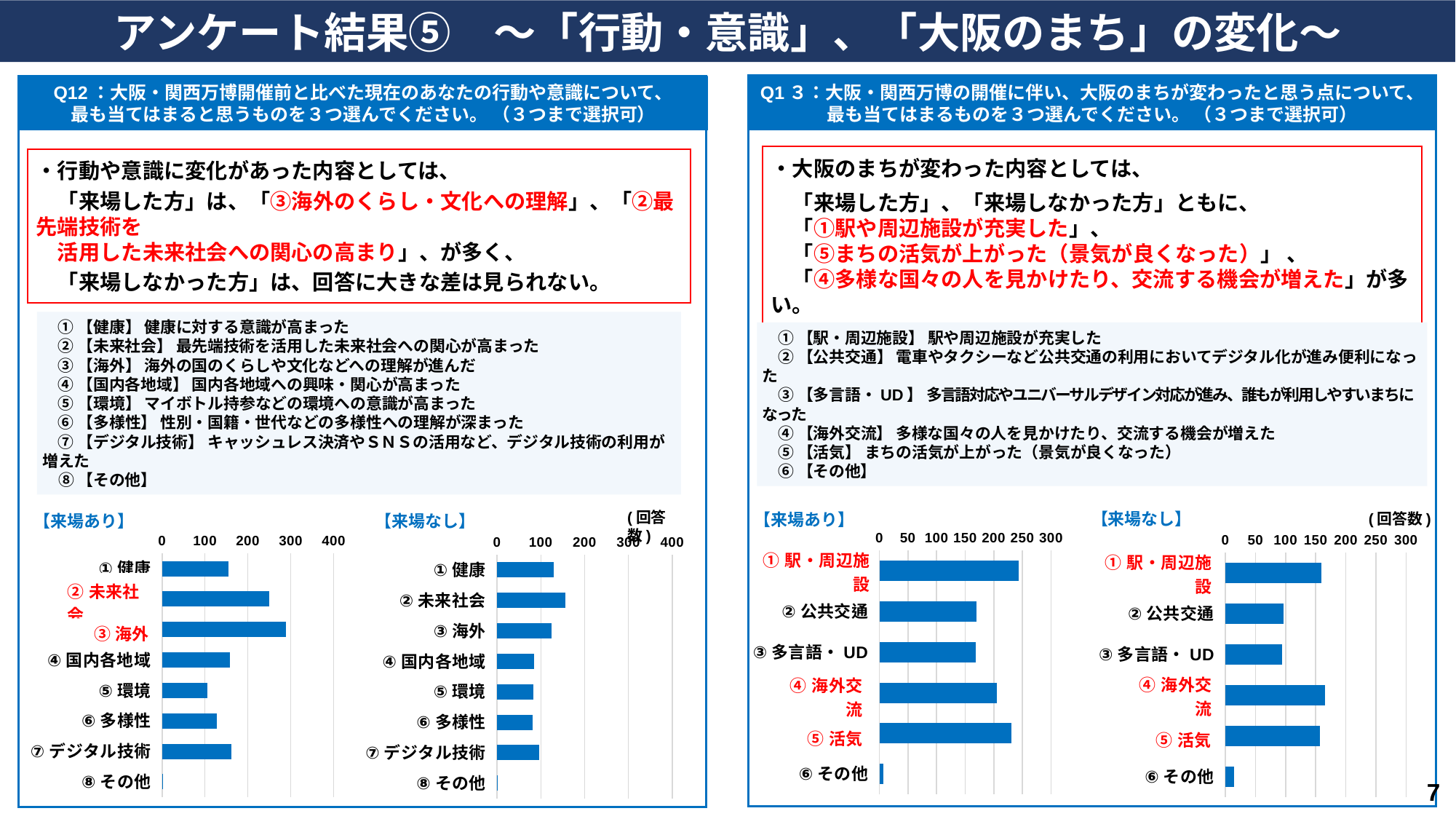

アンケート結果⑤　～「行動・意識」、「大阪のまち」の変化～

Q1３：大阪・関西万博の開催に伴い、大阪のまちが変わったと思う点について、最も当てはまるものを３つ選んでください。 （３つまで選択可）
Q12：大阪・関西万博開催前と比べた現在のあなたの行動や意識について、
最も当てはまると思うものを３つ選んでください。 （３つまで選択可）

・大阪のまちが変わった内容としては、
　「来場した方」、「来場しなかった方」ともに、
　「①駅や周辺施設が充実した」、
　「⑤まちの活気が上がった（景気が良くなった）」 、
　「④多様な国々の人を見かけたり、交流する機会が増えた」が多い。
・行動や意識に変化があった内容としては、
　「来場した方」は、「③海外のくらし・文化への理解」、「②最先端技術を
　活用した未来社会への関心の高まり」、が多く、
　「来場しなかった方」は、回答に大きな差は見られない。
　① 【健康】 健康に対する意識が高まった
　② 【未来社会】 最先端技術を活用した未来社会への関心が高まった
　③ 【海外】 海外の国のくらしや文化などへの理解が進んだ
　④ 【国内各地域】 国内各地域への興味・関心が高まった
　⑤ 【環境】 マイボトル持参などの環境への意識が高まった
　⑥ 【多様性】 性別・国籍・世代などの多様性への理解が深まった
　⑦ 【デジタル技術】 キャッシュレス決済やＳＮＳの活用など、デジタル技術の利用が増えた
　⑧ 【その他】
　① 【駅・周辺施設】 駅や周辺施設が充実した
　② 【公共交通】 電車やタクシーなど公共交通の利用においてデジタル化が進み便利になった
　③ 【多言語・UD】 多言語対応やユニバーサルデザイン対応が進み、誰もが利用しやすいまちになった
　④ 【海外交流】 多様な国々の人を見かけたり、交流する機会が増えた
　⑤ 【活気】 まちの活気が上がった（景気が良くなった）
　⑥ 【その他】
(回答数)
【来場なし】
(回答数)
【来場あり】
【来場あり】
【来場なし】

### Chart

| Category |  |
|---|---|
| ①施設 | 244.0 |
| ②公共交通 | 170.0 |
| ③多言語・UD | 168.0 |
| ④海外交流 | 206.0 |
| ⑤活気 | 231.0 |
| ⑥その他 | 7.0 |

### Chart

| Category |  |
|---|---|
| ①健康 | 130.0 |
| ②未来社会 | 156.0 |
| ③海外 | 125.0 |
| ④国内各地域 | 85.0 |
| ⑤環境 | 83.0 |
| ⑥多様性 | 82.0 |
| ⑦デジタル技術 | 97.0 |
| ⑧その他 | 2.0 |

### Chart

| Category |  |
|---|---|
| ①施設 | 159.0 |
| ②公共交通 | 97.0 |
| ③多言語・UD | 94.0 |
| ④海外交流 | 166.0 |
| ⑤活気 | 157.0 |
| ⑥その他 | 14.0 |

### Chart

| Category |  |
|---|---|
| ①健康 | 154.0 |
| ②未来社会 | 249.0 |
| ③海外 | 289.0 |
| ④国内各地域 | 158.0 |
| ⑤環境 | 106.0 |
| ⑥多様性 | 127.0 |
| ⑦デジタル技術 | 162.0 |
| ⑧その他 | 2.0 |
③海外
7